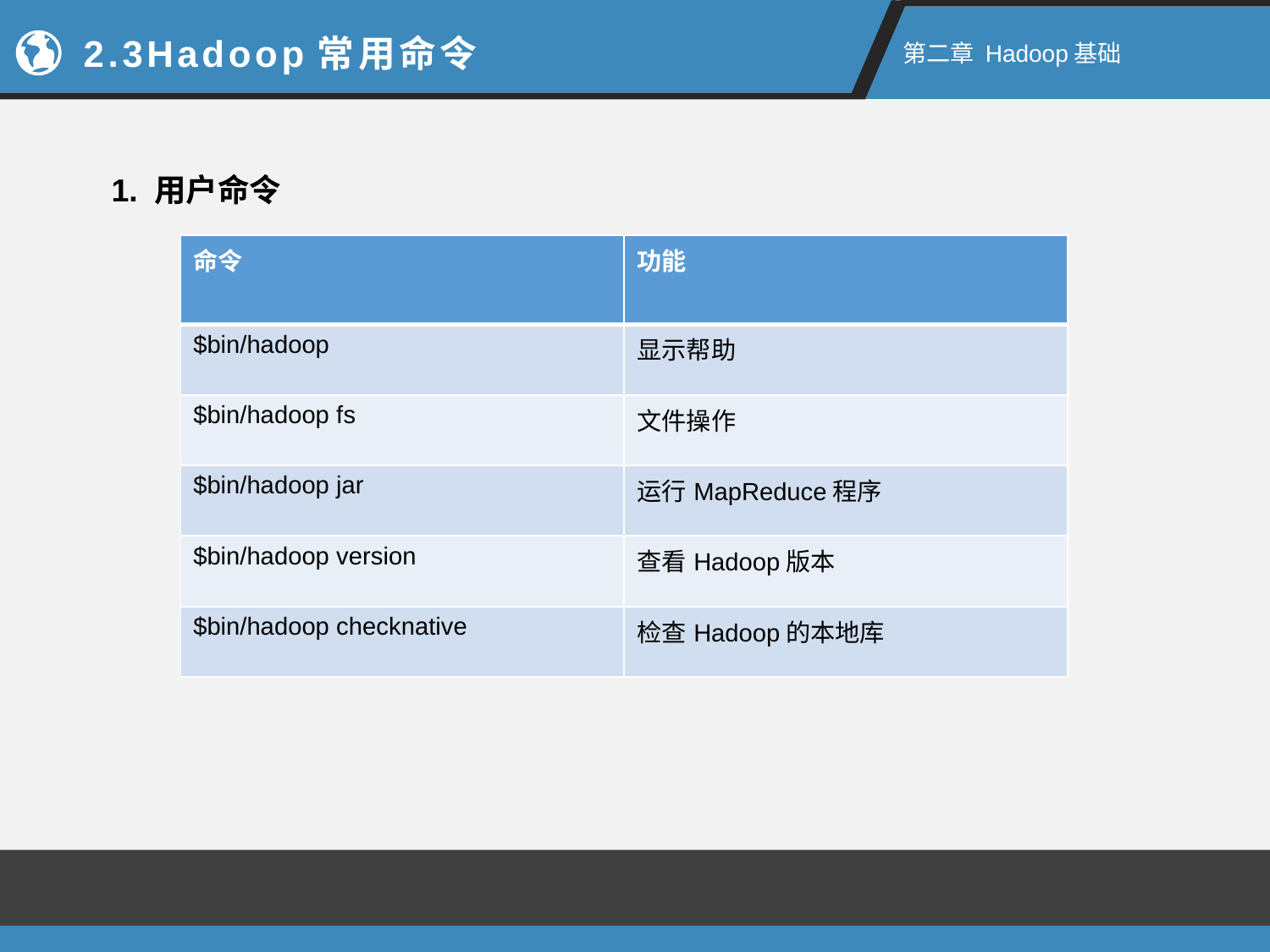

2.3Hadoop常用命令

第二章 Hadoop基础
1. 用户命令
| 命令 | 功能 |
| --- | --- |
| $bin/hadoop | 显示帮助 |
| $bin/hadoop fs | 文件操作 |
| $bin/hadoop jar | 运行MapReduce程序 |
| $bin/hadoop version | 查看Hadoop版本 |
| $bin/hadoop checknative | 检查Hadoop的本地库 |